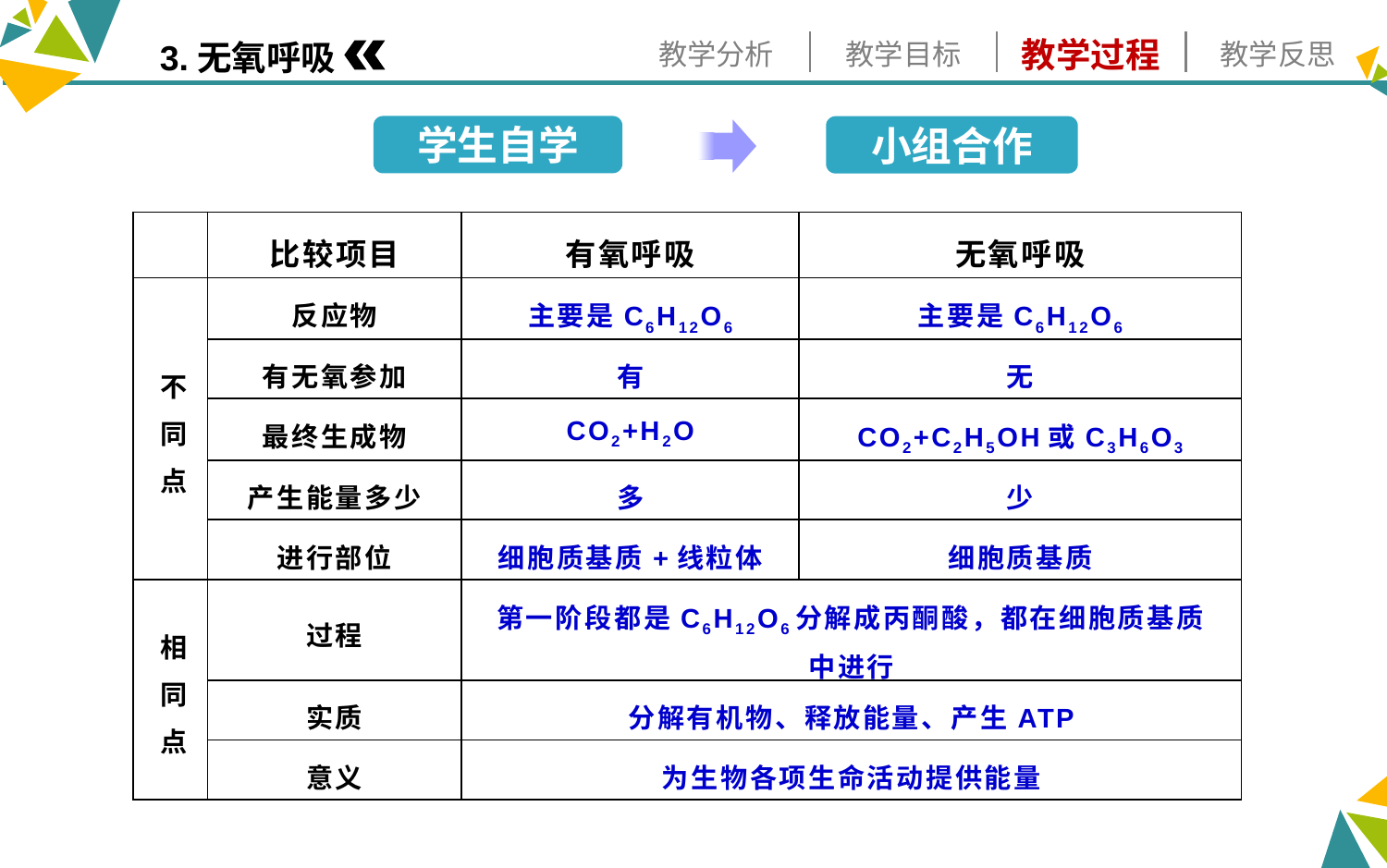

教学分析
教学目标
教学过程
教学反思
3.无氧呼吸

学生自学
小组合作

|  | 比较项目 | 有氧呼吸 | 无氧呼吸 |
| --- | --- | --- | --- |
| 不同点 | 反应物 | 主要是C6H12O6 | 主要是C6H12O6 |
|  | 有无氧参加 | 有 | 无 |
|  | 最终生成物 | CO2+H2O | CO2+C2H5OH或C3H6O3 |
|  | 产生能量多少 | 多 | 少 |
|  | 进行部位 | 细胞质基质+线粒体 | 细胞质基质 |
| 相同点 | 过程 | 第一阶段都是C6H12O6分解成丙酮酸，都在细胞质基质中进行 |  |
|  | 实质 | 分解有机物、释放能量、产生ATP |  |
|  | 意义 | 为生物各项生命活动提供能量 |  |